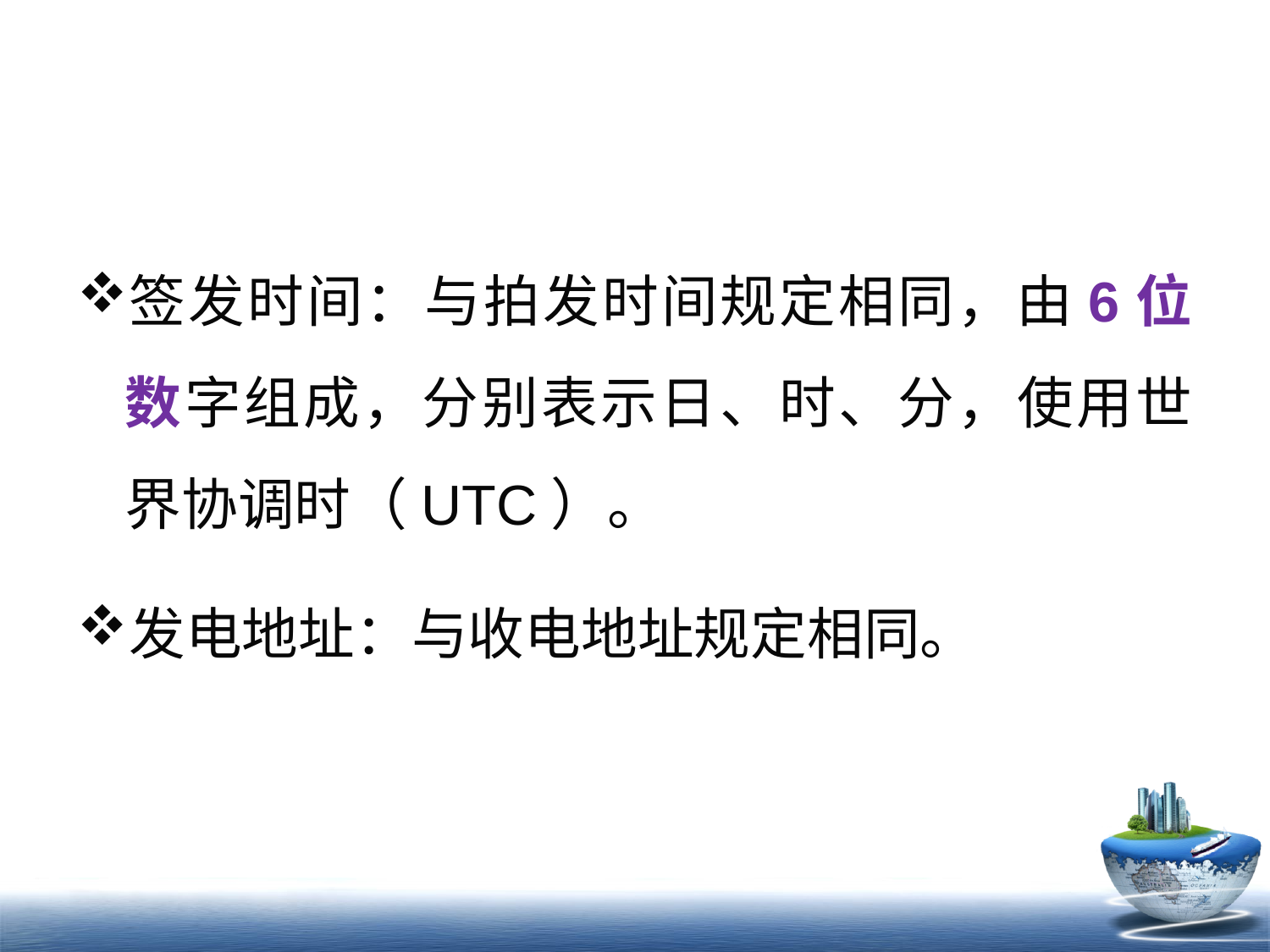

签发时间：与拍发时间规定相同，由6位数字组成，分别表示日、时、分，使用世界协调时（UTC）。
发电地址：与收电地址规定相同。